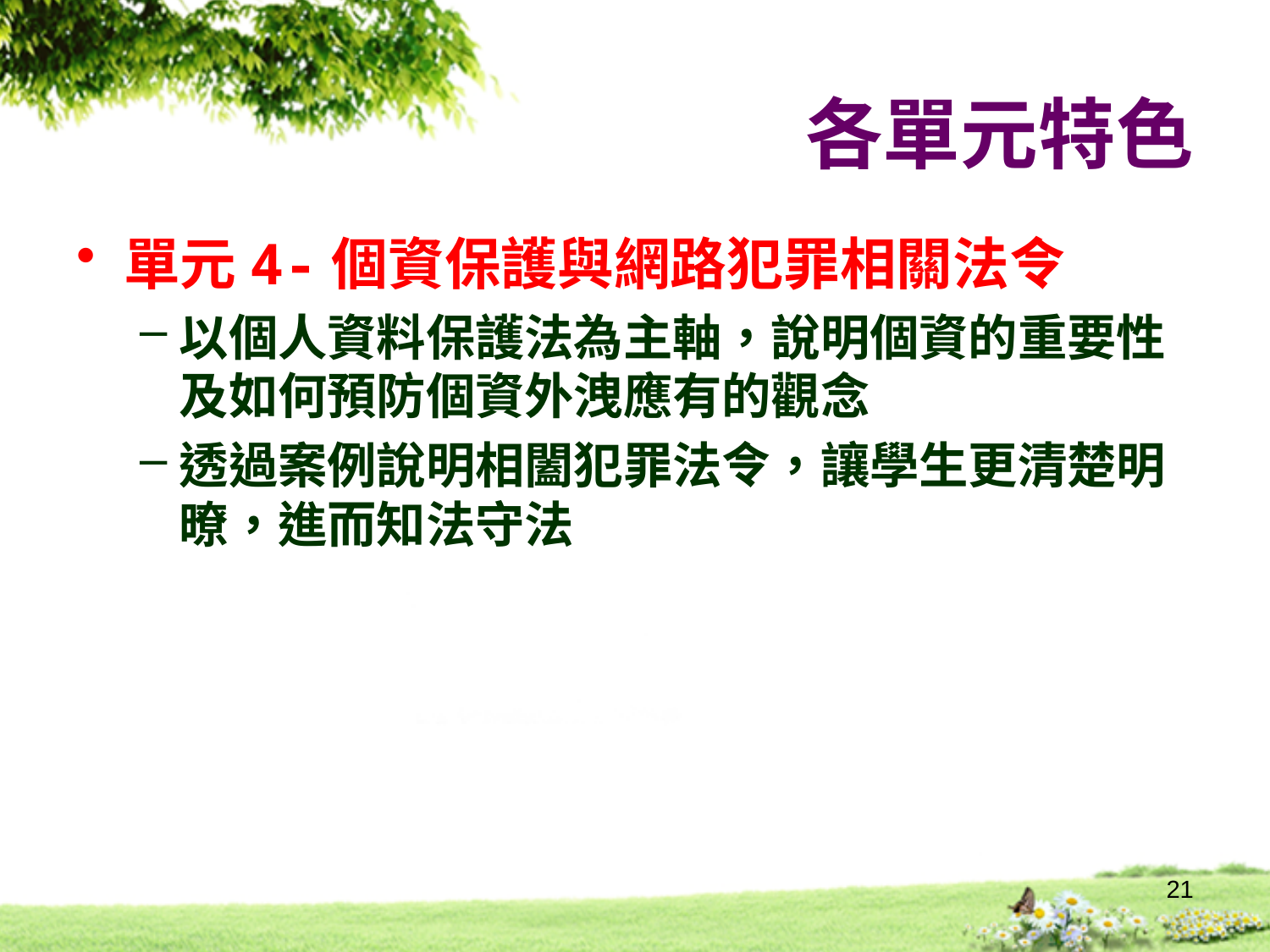

# 各單元特色
單元4-個資保護與網路犯罪相關法令
以個人資料保護法為主軸，說明個資的重要性及如何預防個資外洩應有的觀念
透過案例說明相闔犯罪法令，讓學生更清楚明暸，進而知法守法

21